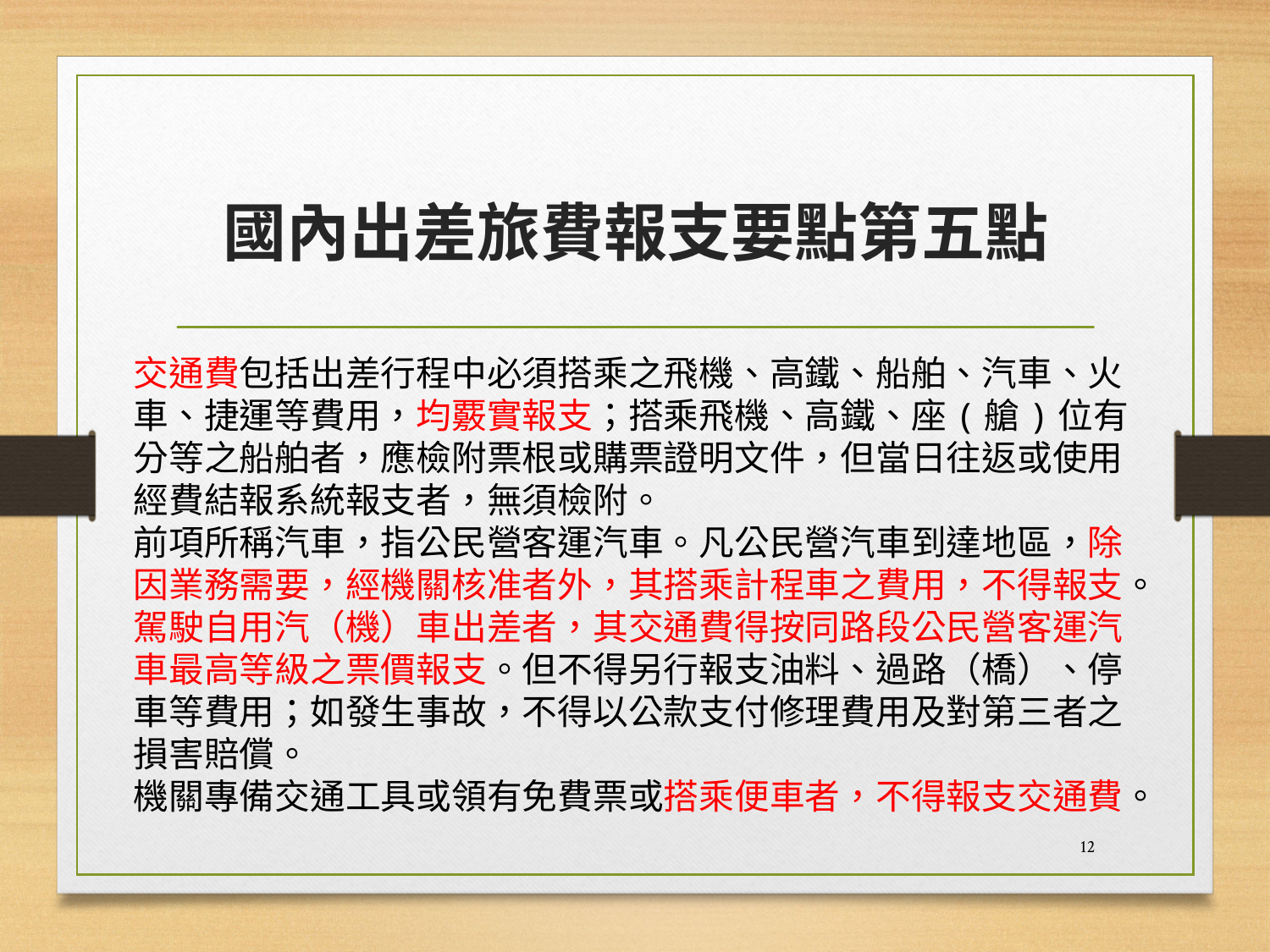

# 國內出差旅費報支要點第五點
交通費包括出差行程中必須搭乘之飛機、高鐵、船舶、汽車、火車、捷運等費用，均覈實報支；搭乘飛機、高鐵、座(艙)位有分等之船舶者，應檢附票根或購票證明文件，但當日往返或使用經費結報系統報支者，無須檢附。
前項所稱汽車，指公民營客運汽車。凡公民營汽車到達地區，除因業務需要，經機關核准者外，其搭乘計程車之費用，不得報支。
駕駛自用汽（機）車出差者，其交通費得按同路段公民營客運汽車最高等級之票價報支。但不得另行報支油料、過路（橋）、停車等費用；如發生事故，不得以公款支付修理費用及對第三者之損害賠償。
機關專備交通工具或領有免費票或搭乘便車者，不得報支交通費。
12